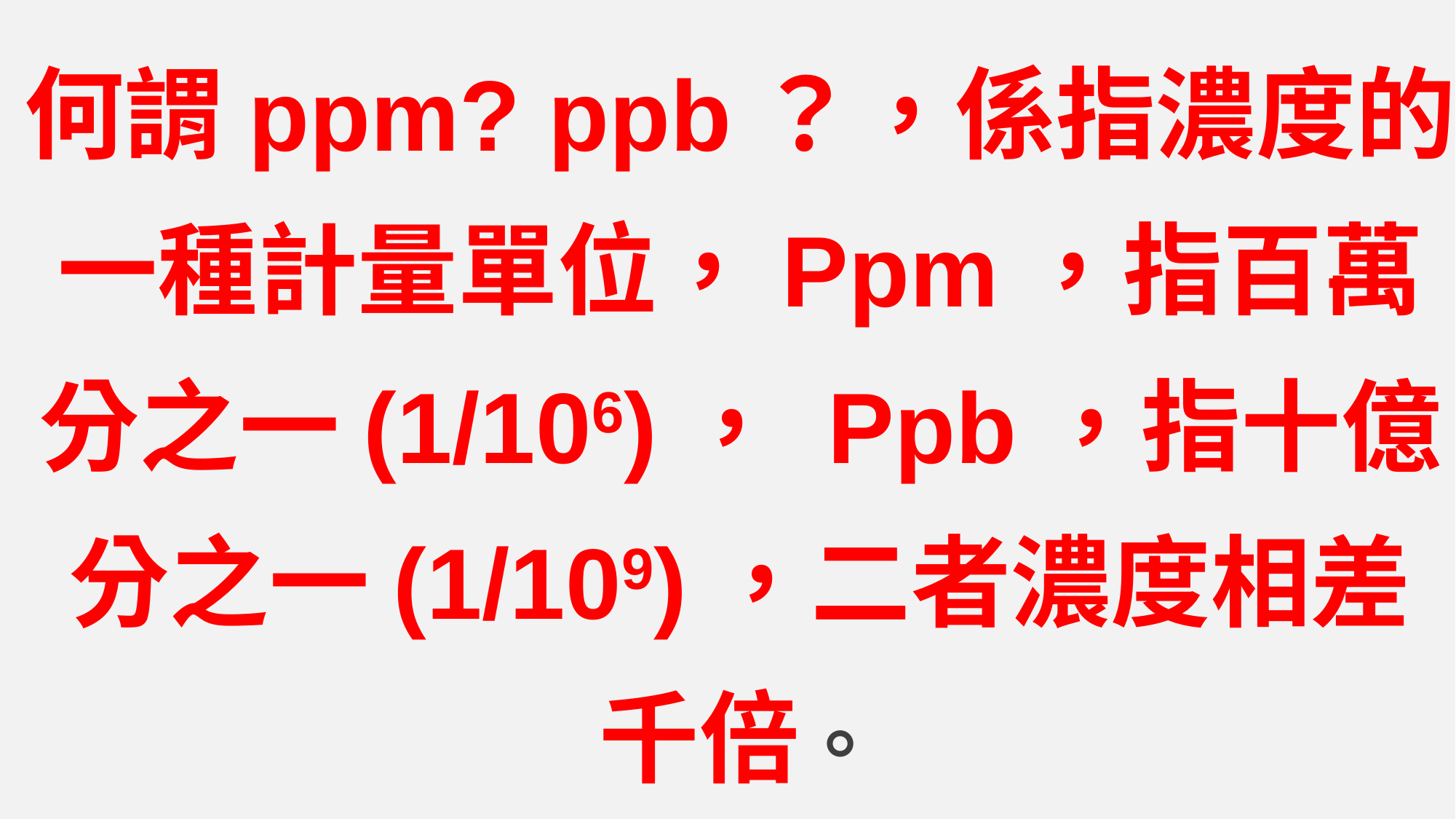

何謂ppm? ppb？，係指濃度的一種計量單位，Ppm，指百萬分之一(1/106)， Ppb，指十億分之一(1/109)，二者濃度相差千倍。